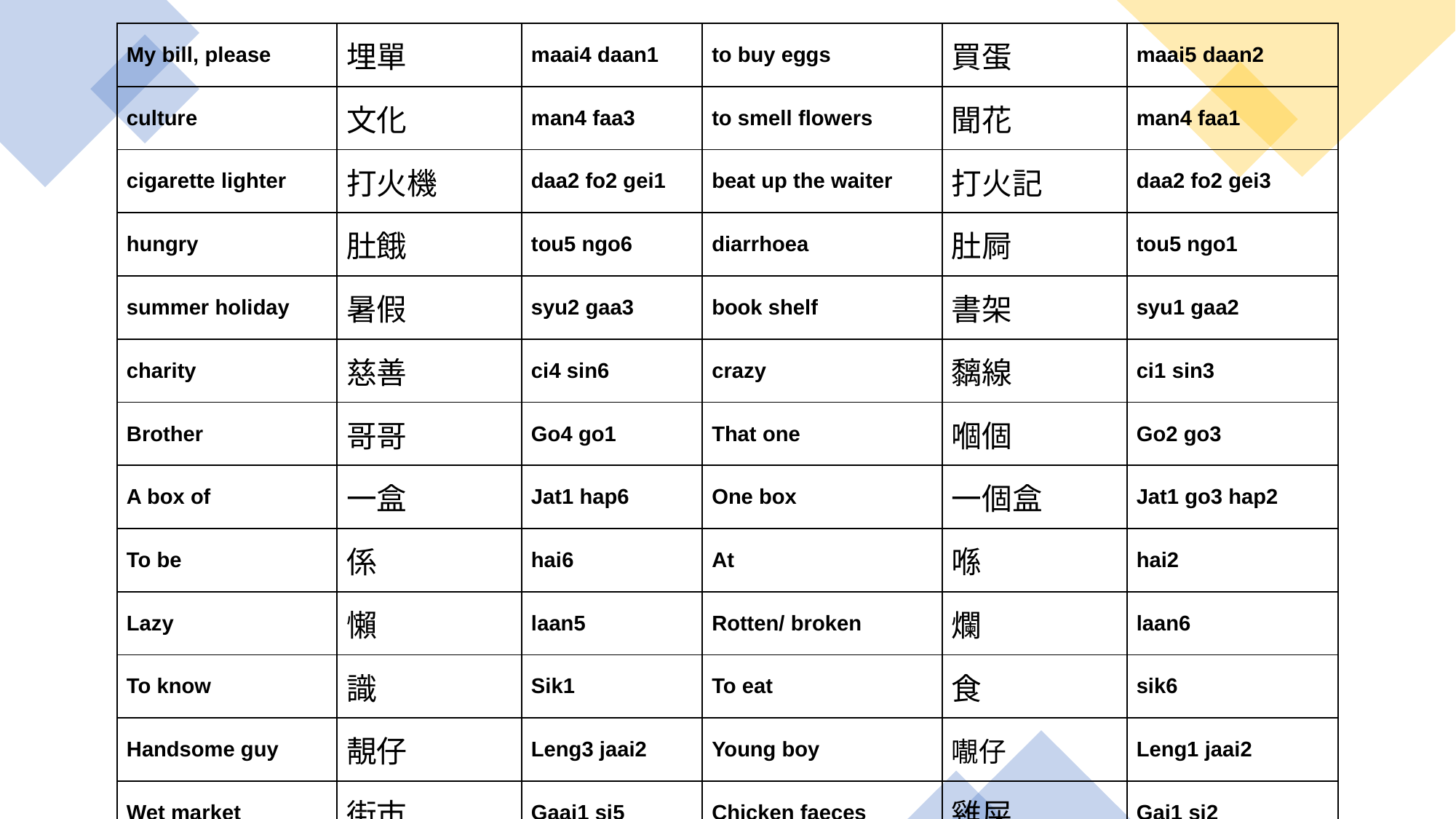

| My bill, please | 埋單 | maai4 daan1 | to buy eggs | 買蛋 | maai5 daan2 |
| --- | --- | --- | --- | --- | --- |
| culture | 文化 | man4 faa3 | to smell flowers | 聞花 | man4 faa1 |
| cigarette lighter | 打火機 | daa2 fo2 gei1 | beat up the waiter | 打火記 | daa2 fo2 gei3 |
| hungry | 肚餓 | tou5 ngo6 | diarrhoea | 肚屙 | tou5 ngo1 |
| summer holiday | 暑假 | syu2 gaa3 | book shelf | 書架 | syu1 gaa2 |
| charity | 慈善 | ci4 sin6 | crazy | 黐線 | ci1 sin3 |
| Brother | 哥哥 | Go4 go1 | That one | 嗰個 | Go2 go3 |
| A box of | 一盒 | Jat1 hap6 | One box | 一個盒 | Jat1 go3 hap2 |
| To be | 係 | hai6 | At | 喺 | hai2 |
| Lazy | 懶 | laan5 | Rotten/ broken | 爛 | laan6 |
| To know | 識 | Sik1 | To eat | 食 | sik6 |
| Handsome guy | 靚仔 | Leng3 jaai2 | Young boy | 𡃁仔 | Leng1 jaai2 |
| Wet market | 街市 | Gaai1 si5 | Chicken faeces | 雞屎 | Gai1 si2 |